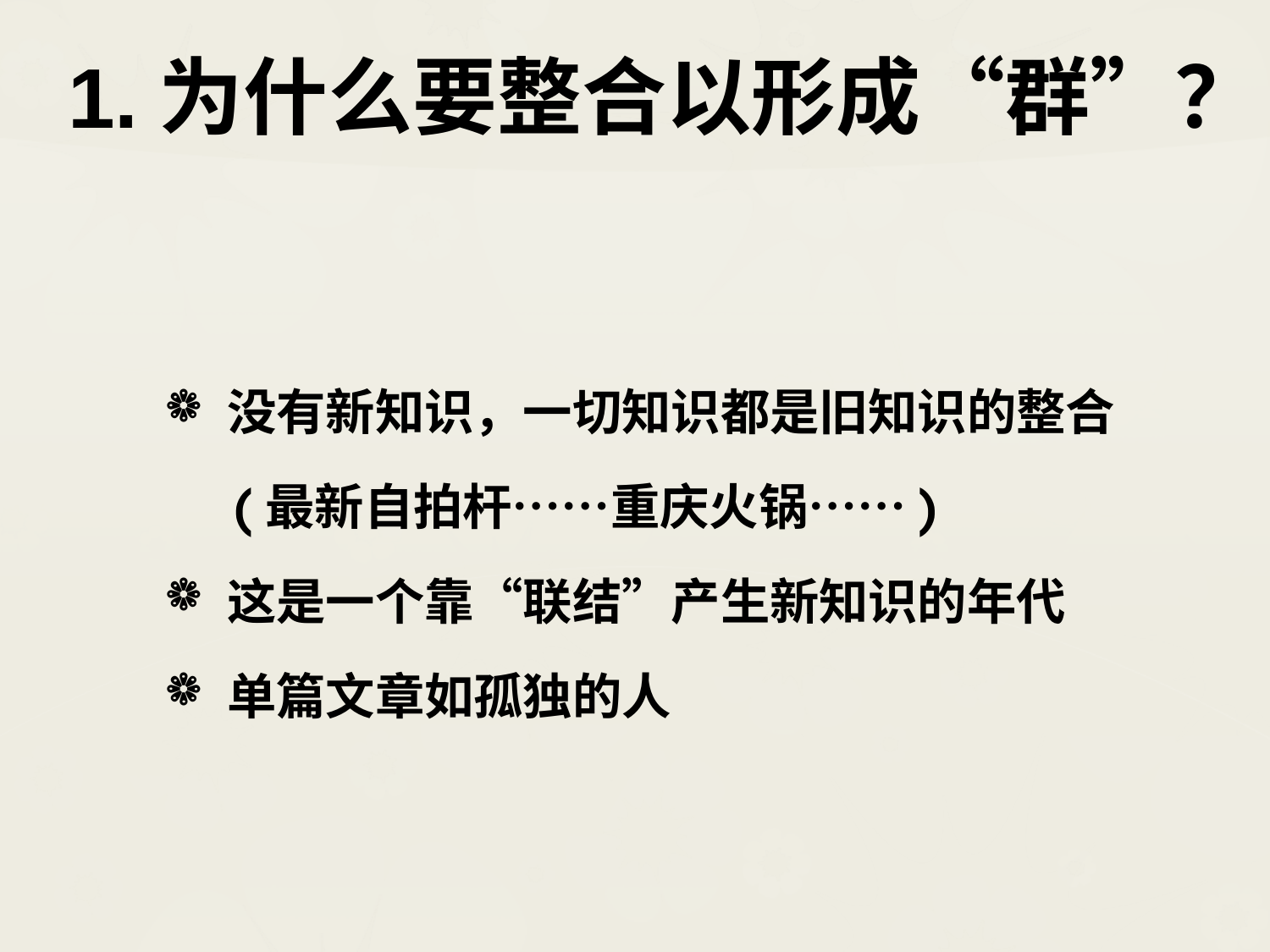

# 1.为什么要整合以形成“群”？
没有新知识，一切知识都是旧知识的整合
     (最新自拍杆……重庆火锅……)
这是一个靠“联结”产生新知识的年代
单篇文章如孤独的人